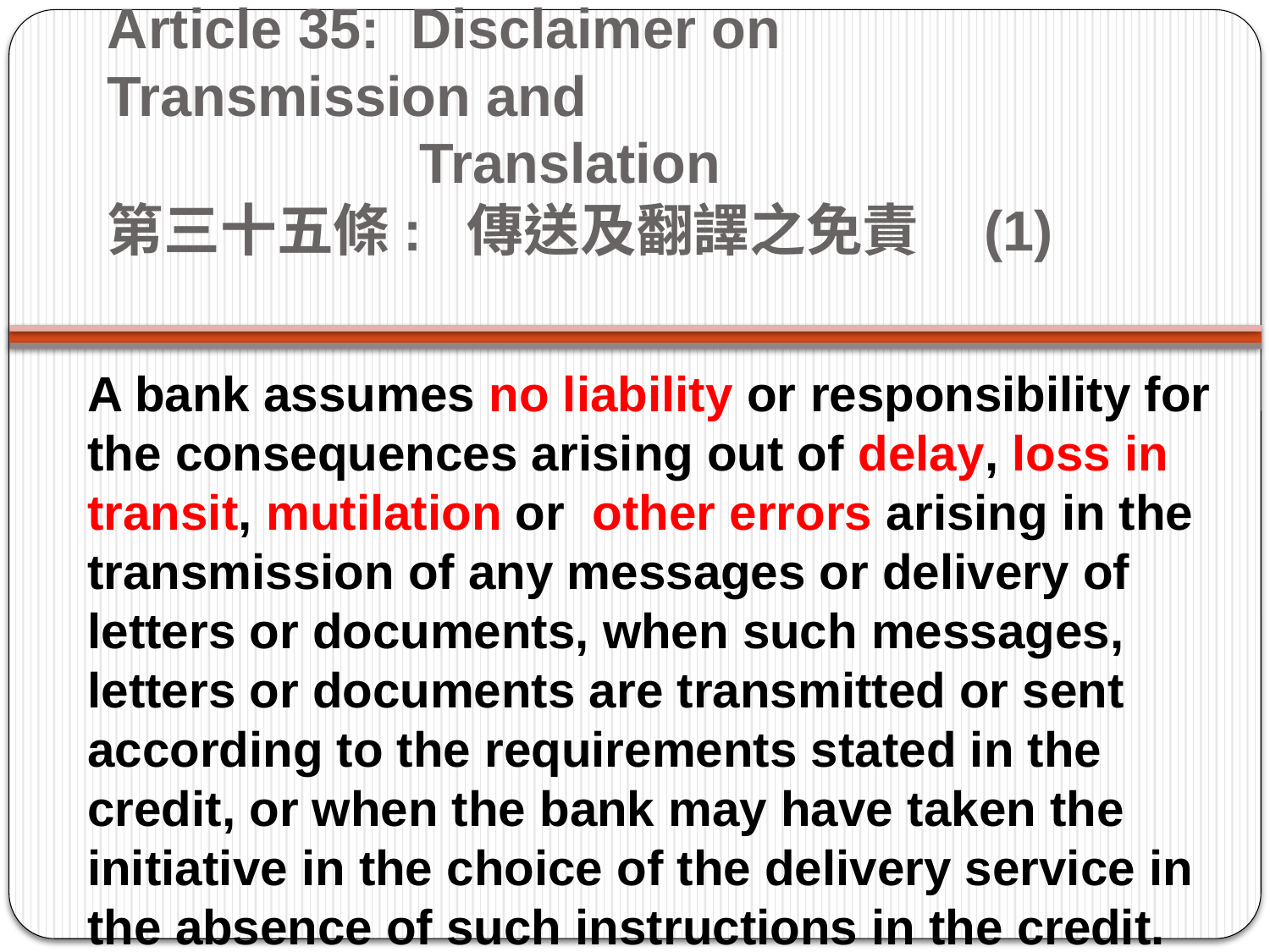

# Article 35:  Disclaimer on Transmission and Translation   第三十五條:  傳送及翻譯之免責    (1)
A bank assumes no liability or responsibility for the consequences arising out of delay, loss in transit, mutilation or  other errors arising in the transmission of any messages or delivery of letters or documents, when such messages, letters or documents are transmitted or sent according to the requirements stated in the credit, or when the bank may have taken the initiative in the choice of the delivery service in the absence of such instructions in the credit.